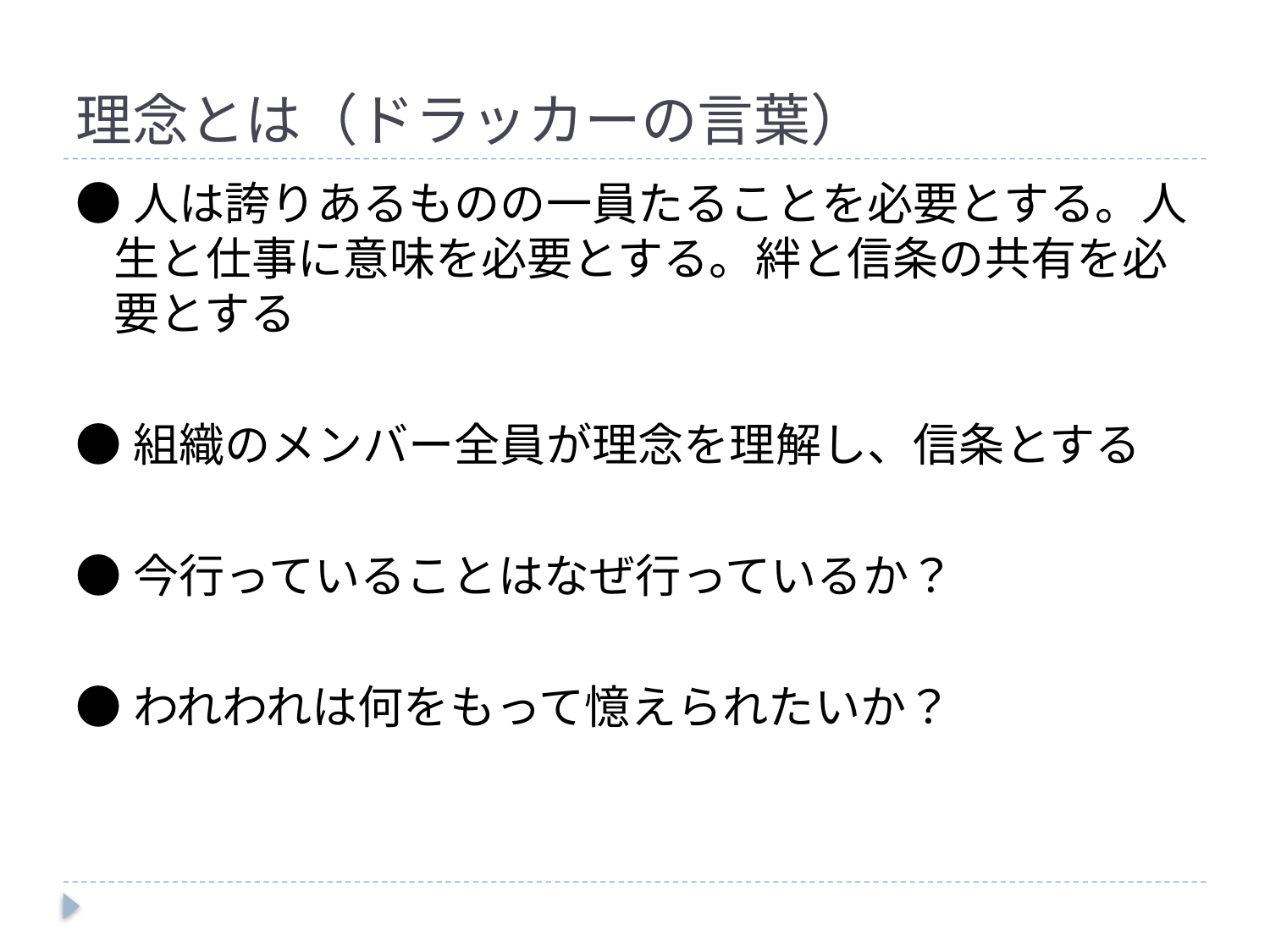

# 理念とは（ドラッカーの言葉）
●人は誇りあるものの一員たることを必要とする。人生と仕事に意味を必要とする。絆と信条の共有を必要とする

●組織のメンバー全員が理念を理解し、信条とする

●今行っていることはなぜ行っているか？

●われわれは何をもって憶えられたいか？